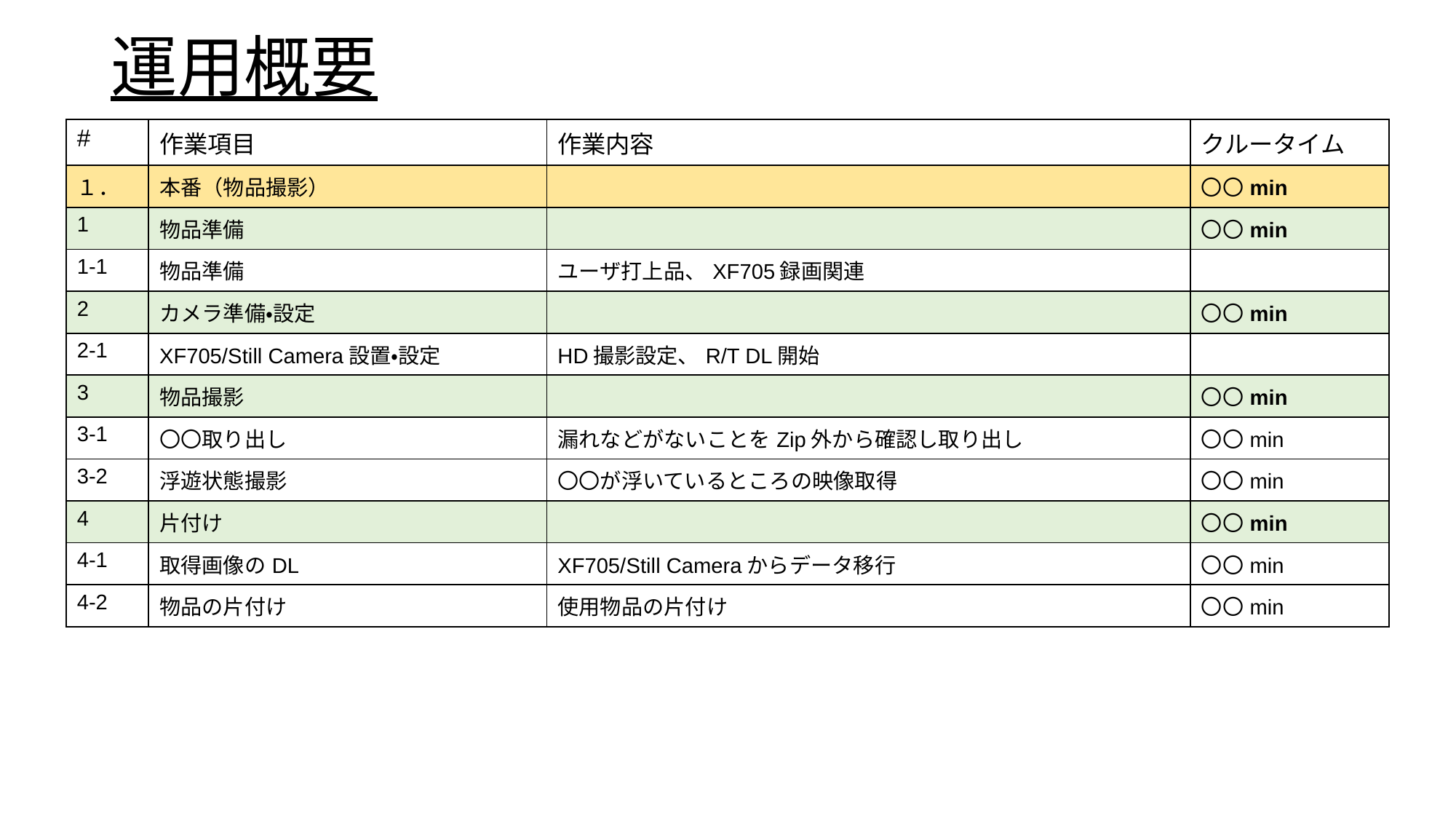

# 運用概要
| # | 作業項目 | 作業内容 | クルータイム |
| --- | --- | --- | --- |
| １． | 本番（物品撮影） |  | 〇〇min |
| 1 | 物品準備 |  | 〇〇min |
| 1-1 | 物品準備 | ユーザ打上品、XF705録画関連 |  |
| 2 | カメラ準備・設定 |  | 〇〇min |
| 2-1 | XF705/Still Camera設置・設定 | HD撮影設定、R/T DL開始 |  |
| 3 | 物品撮影 |  | 〇〇min |
| 3-1 | 〇〇取り出し | 漏れなどがないことをZip外から確認し取り出し | 〇〇min |
| 3-2 | 浮遊状態撮影 | 〇〇が浮いているところの映像取得 | 〇〇min |
| 4 | 片付け |  | 〇〇min |
| 4-1 | 取得画像のDL | XF705/Still Cameraからデータ移行 | 〇〇min |
| 4-2 | 物品の片付け | 使用物品の片付け | 〇〇min |